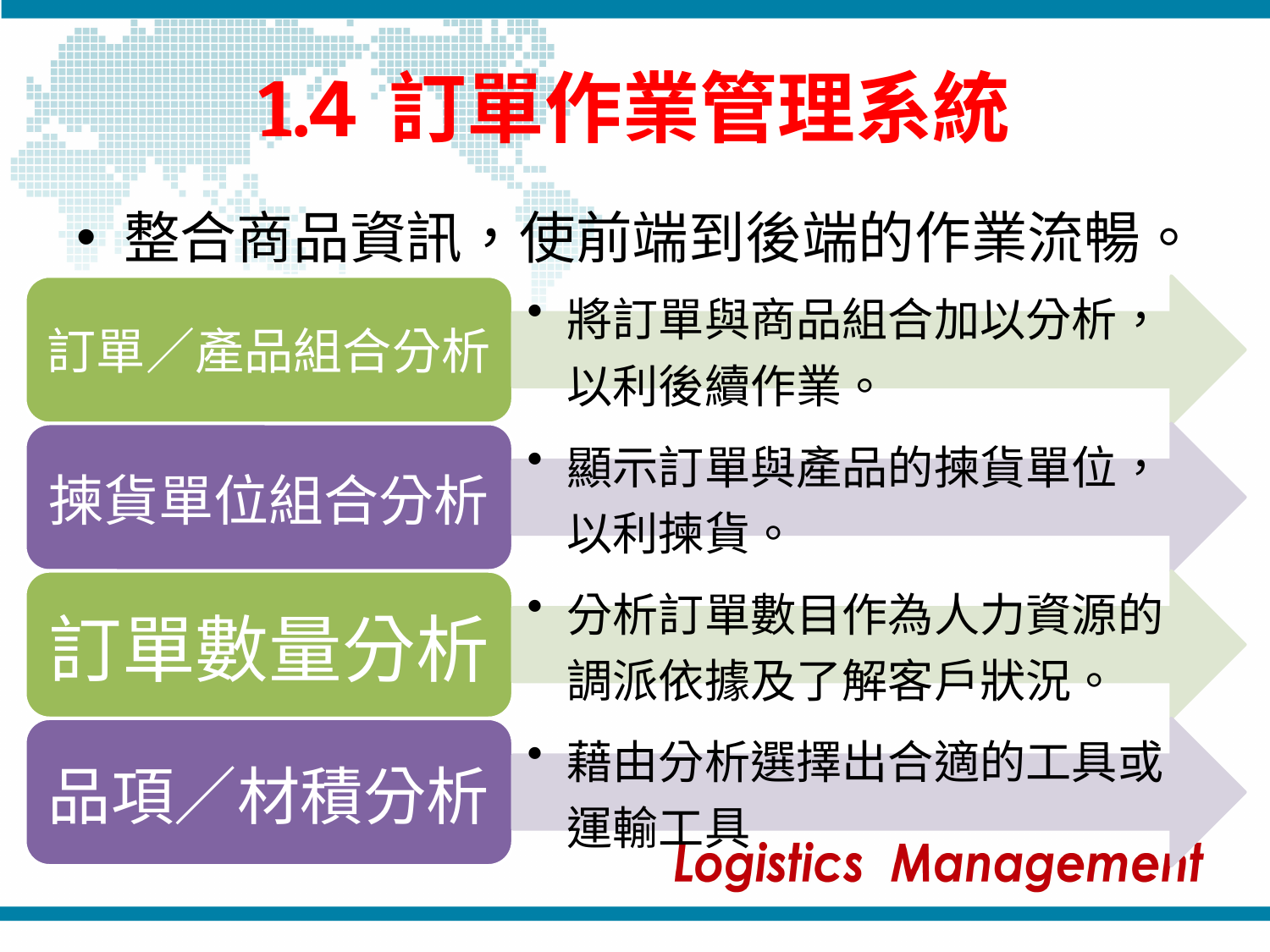

# 1.4 訂單作業管理系統
整合商品資訊，使前端到後端的作業流暢。

訂單／產品組合分析
將訂單與商品組合加以分析，以利後續作業。
揀貨單位組合分析
顯示訂單與產品的揀貨單位，以利揀貨。
訂單數量分析
分析訂單數目作為人力資源的調派依據及了解客戶狀況。
品項／材積分析
藉由分析選擇出合適的工具或運輸工具